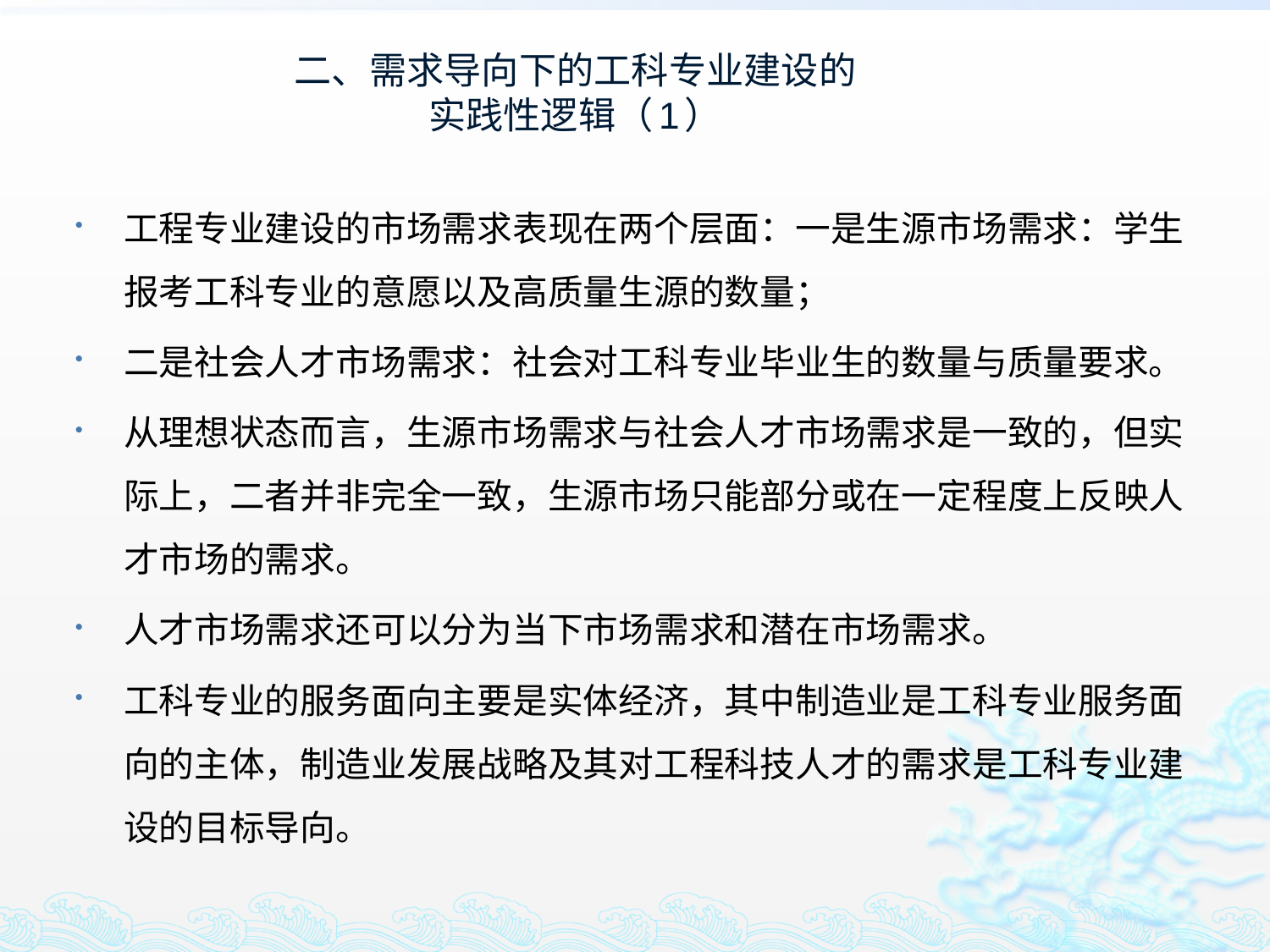

# 二、需求导向下的工科专业建设的 实践性逻辑（1）
工程专业建设的市场需求表现在两个层面：一是生源市场需求：学生报考工科专业的意愿以及高质量生源的数量；
二是社会人才市场需求：社会对工科专业毕业生的数量与质量要求。
从理想状态而言，生源市场需求与社会人才市场需求是一致的，但实际上，二者并非完全一致，生源市场只能部分或在一定程度上反映人才市场的需求。
人才市场需求还可以分为当下市场需求和潜在市场需求。
工科专业的服务面向主要是实体经济，其中制造业是工科专业服务面向的主体，制造业发展战略及其对工程科技人才的需求是工科专业建设的目标导向。